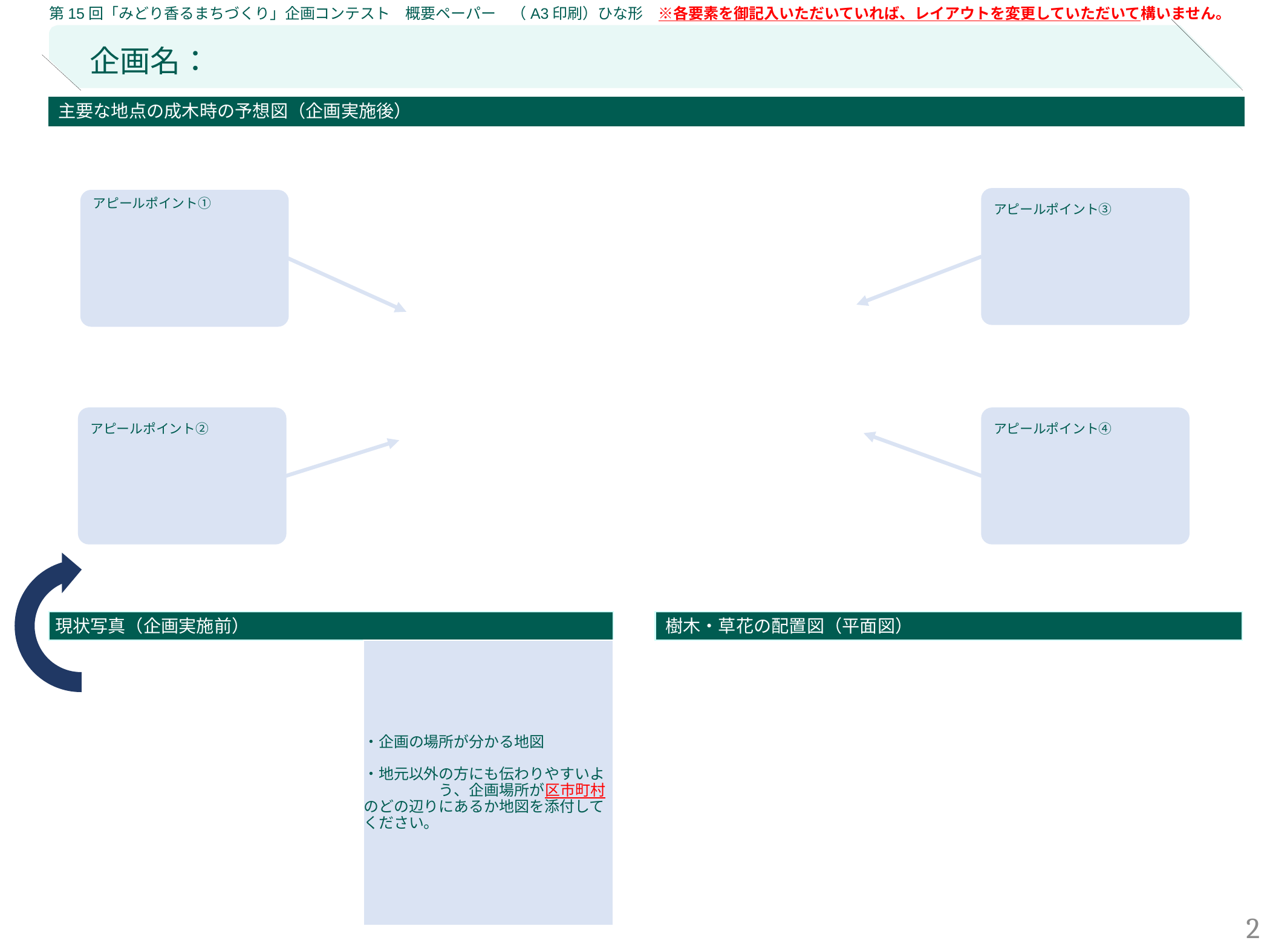

# 企画名：

アピールポイント③

アピールポイント①

アピールポイント②

アピールポイント④

・企画の場所が分かる地図
・地元以外の方にも伝わりやすいよ　　　　　う、企画場所が区市町村のどの辺りにあるか地図を添付してください。

2